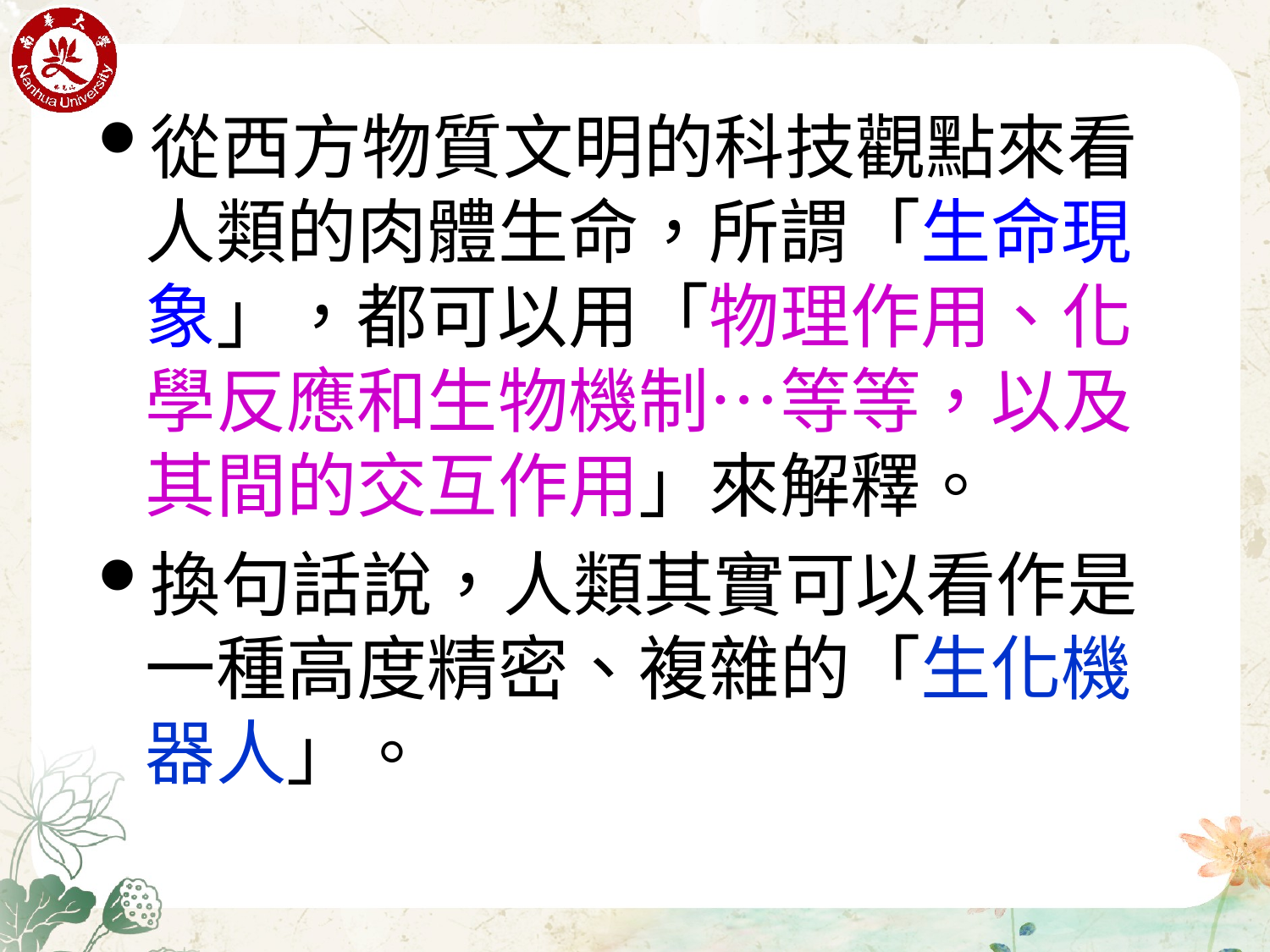

從西方物質文明的科技觀點來看人類的肉體生命，所謂「生命現象」，都可以用「物理作用、化學反應和生物機制…等等，以及其間的交互作用」來解釋。
換句話說，人類其實可以看作是一種高度精密、複雜的「生化機器人」。